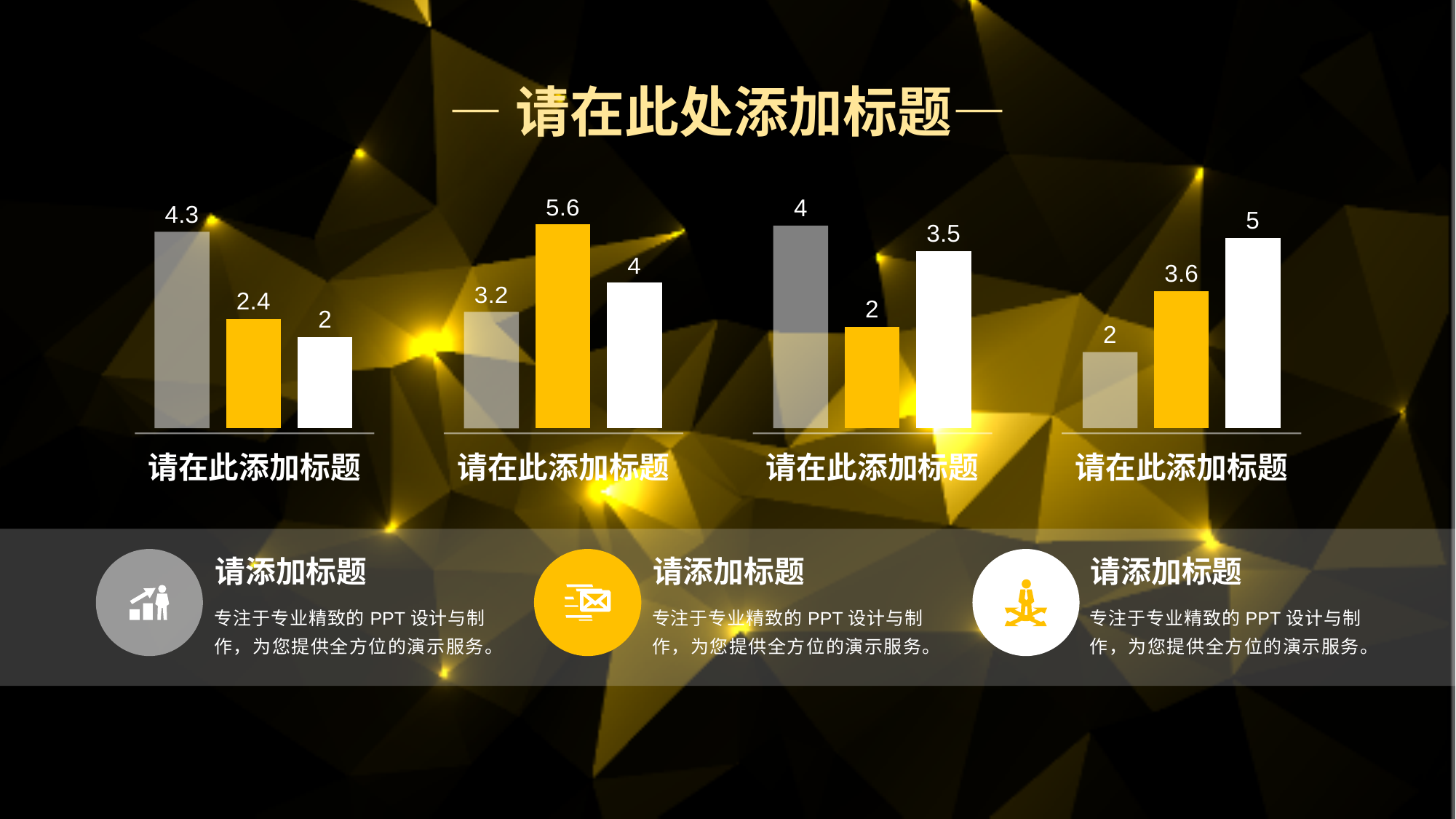

—请在此处添加标题—

### Chart

| Category | 系列 1 | 系列 2 | 系列 3 |
|---|---|---|---|
| 类别 1 | 4.3 | 2.4 | 2.0 |

### Chart

| Category | 系列 1 | 系列 2 | 系列 3 |
|---|---|---|---|
| 类别 1 | 3.2 | 5.6 | 4.0 |

### Chart

| Category | 系列 1 | 系列 2 | 系列 3 |
|---|---|---|---|
| 类别 1 | 4.0 | 2.0 | 3.5 |

### Chart

| Category | 系列 1 | 系列 2 | 系列 3 |
|---|---|---|---|
| 类别 1 | 2.0 | 3.6 | 5.0 |
请在此添加标题
请在此添加标题
请在此添加标题
请在此添加标题

请添加标题
请添加标题
请添加标题

专注于专业精致的PPT设计与制作，为您提供全方位的演示服务。
专注于专业精致的PPT设计与制作，为您提供全方位的演示服务。
专注于专业精致的PPT设计与制作，为您提供全方位的演示服务。